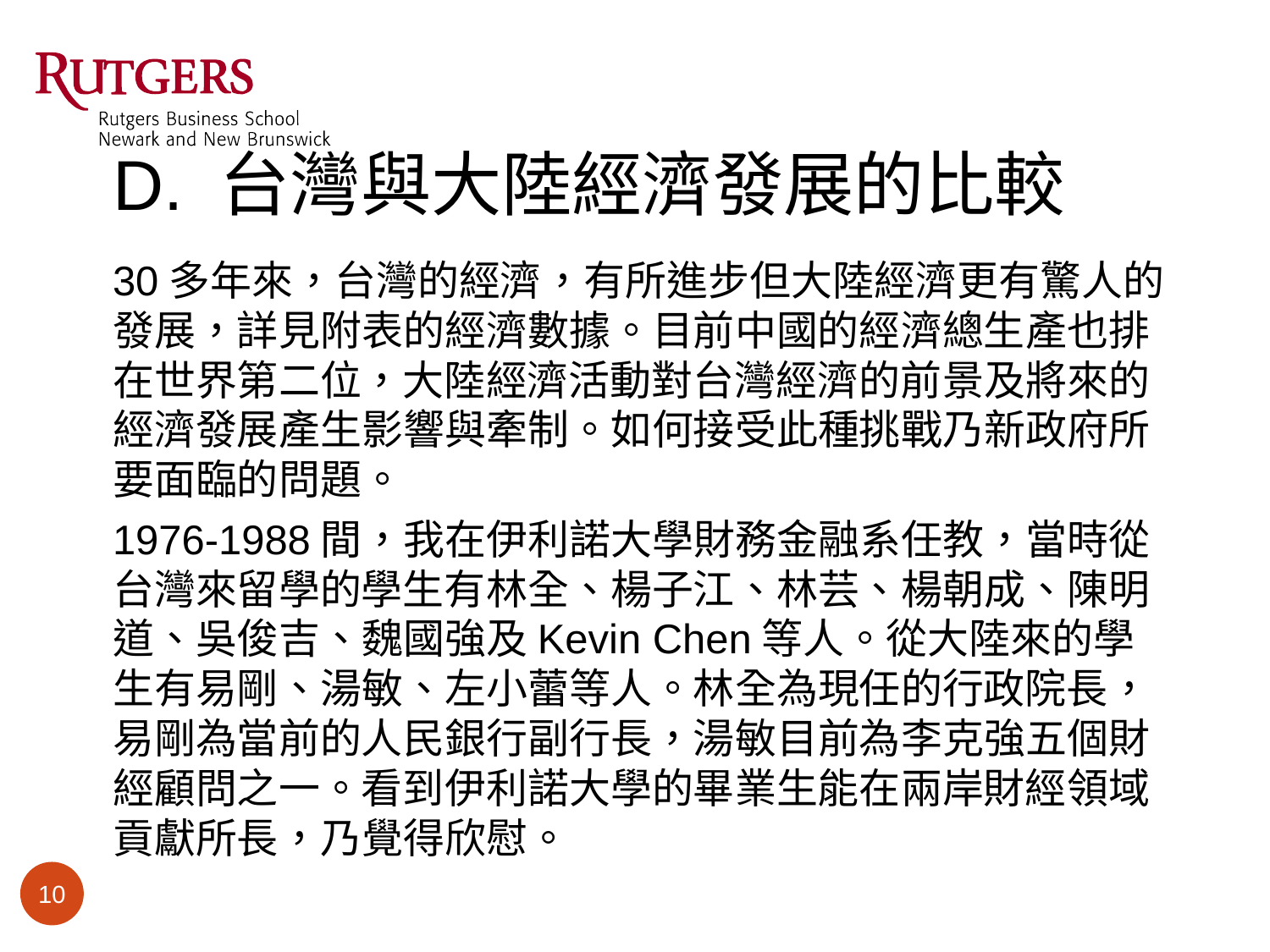

# D. 台灣與大陸經濟發展的比較
30多年來，台灣的經濟，有所進步但大陸經濟更有驚人的發展，詳見附表的經濟數據。目前中國的經濟總生產也排在世界第二位，大陸經濟活動對台灣經濟的前景及將來的經濟發展產生影響與牽制。如何接受此種挑戰乃新政府所要面臨的問題。
1976-1988間，我在伊利諾大學財務金融系任教，當時從台灣來留學的學生有林全、楊子江、林芸、楊朝成、陳明道、吳俊吉、魏國強及Kevin Chen等人。從大陸來的學生有易剛、湯敏、左小蕾等人。林全為現任的行政院長，易剛為當前的人民銀行副行長，湯敏目前為李克強五個財經顧問之一。看到伊利諾大學的畢業生能在兩岸財經領域貢獻所長，乃覺得欣慰。

10